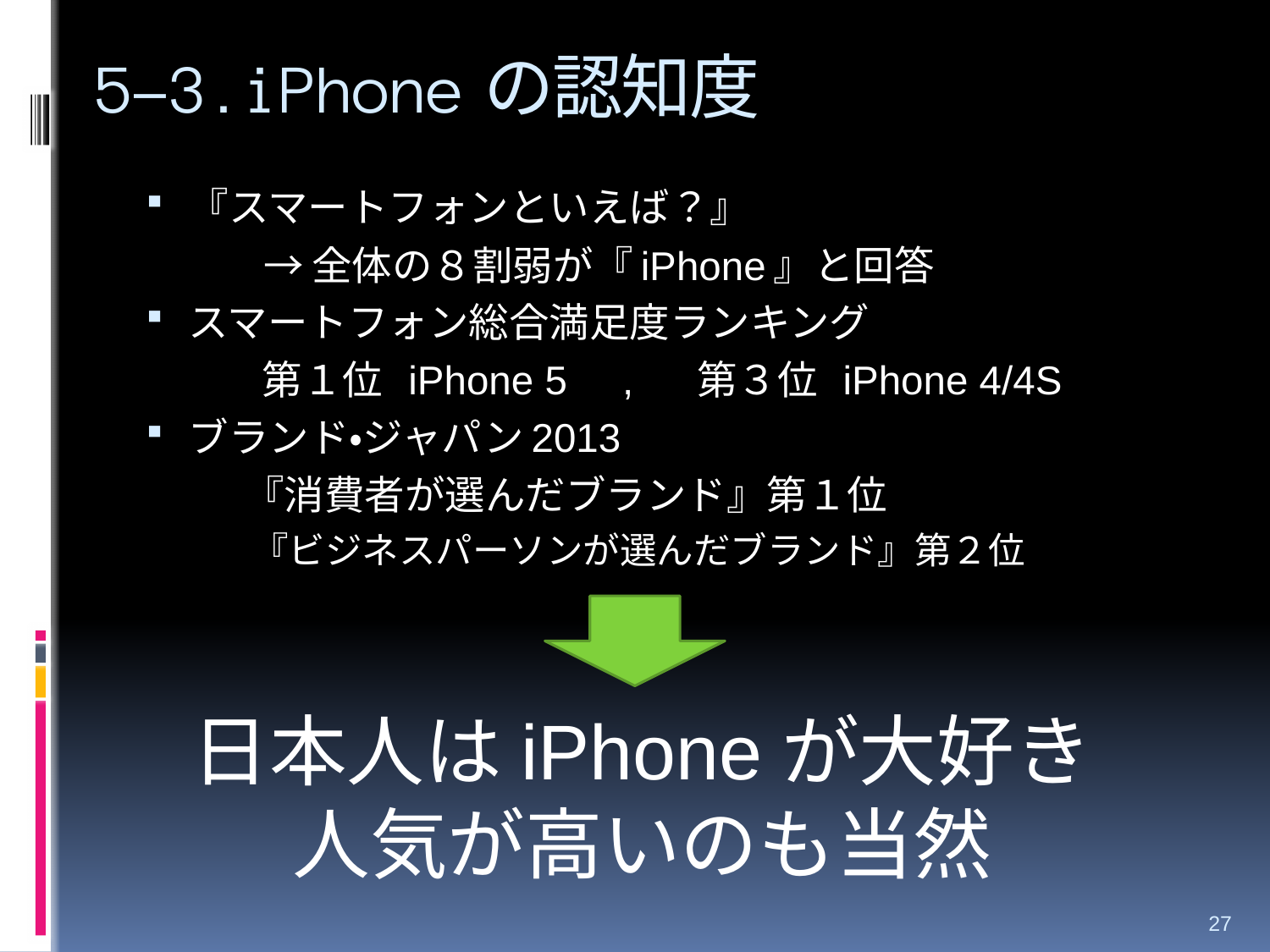

# 5-3.iPhoneの認知度
『スマートフォンといえば？』
             →全体の８割弱が『iPhone』と回答
スマートフォン総合満足度ランキング
            第１位  iPhone 5　,     第３位  iPhone 4/4S
ブランド・ジャパン2013
          『消費者が選んだブランド』第１位
            『ビジネスパーソンが選んだブランド』第２位

日本人はiPhoneが大好き
人気が高いのも当然
27